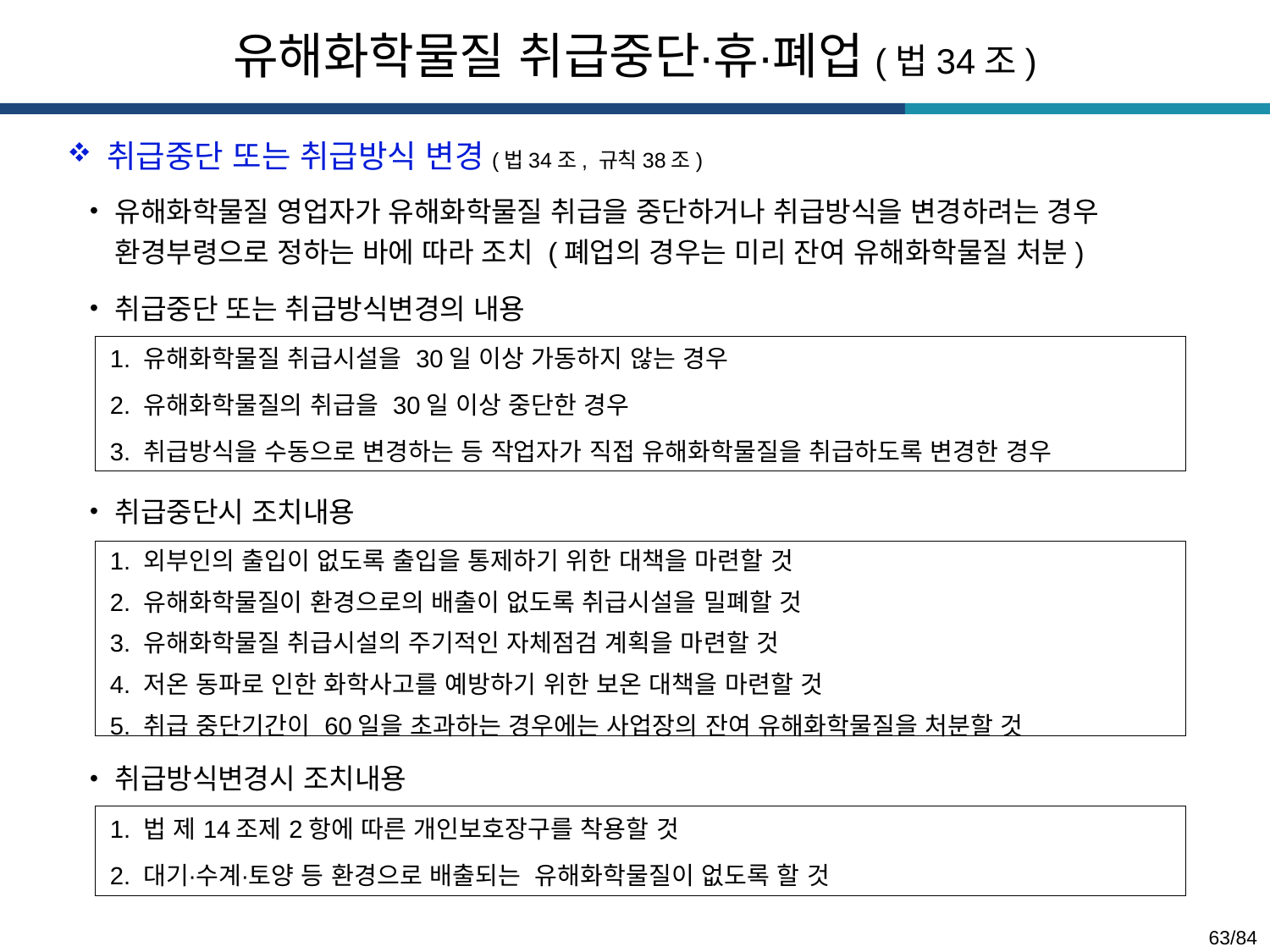

유해화학물질 취급중단∙휴∙폐업(법34조)
취급중단 또는 취급방식 변경(법34조, 규칙38조)
유해화학물질 영업자가 유해화학물질 취급을 중단하거나 취급방식을 변경하려는 경우 환경부령으로 정하는 바에 따라 조치 (폐업의 경우는 미리 잔여 유해화학물질 처분)
취급중단 또는 취급방식변경의 내용

취급중단시 조치내용

취급방식변경시 조치내용
| 1. 유해화학물질 취급시설을 30일 이상 가동하지 않는 경우 2. 유해화학물질의 취급을 30일 이상 중단한 경우 3. 취급방식을 수동으로 변경하는 등 작업자가 직접 유해화학물질을 취급하도록 변경한 경우 |
| --- |
| 1. 외부인의 출입이 없도록 출입을 통제하기 위한 대책을 마련할 것 2. 유해화학물질이 환경으로의 배출이 없도록 취급시설을 밀폐할 것 3. 유해화학물질 취급시설의 주기적인 자체점검 계획을 마련할 것 4. 저온 동파로 인한 화학사고를 예방하기 위한 보온 대책을 마련할 것 5. 취급 중단기간이 60일을 초과하는 경우에는 사업장의 잔여 유해화학물질을 처분할 것 |
| --- |
| 1. 법 제14조제2항에 따른 개인보호장구를 착용할 것 2. 대기∙수계∙토양 등 환경으로 배출되는 유해화학물질이 없도록 할 것 |
| --- |